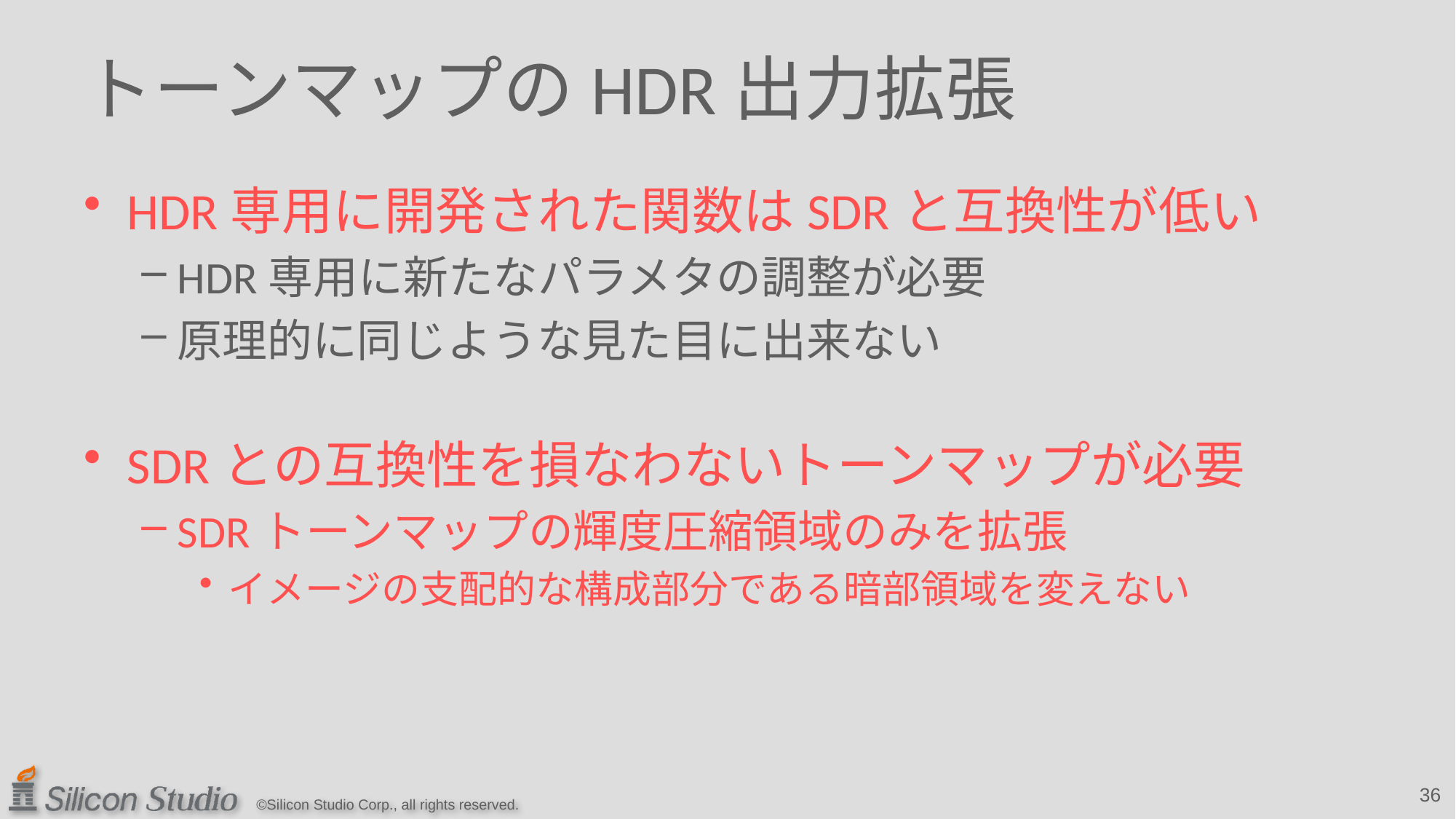

# トーンマップのHDR出力拡張
HDR専用に開発された関数はSDRと互換性が低い
HDR専用に新たなパラメタの調整が必要
原理的に同じような見た目に出来ない

SDRとの互換性を損なわないトーンマップが必要
SDRトーンマップの輝度圧縮領域のみを拡張
イメージの支配的な構成部分である暗部領域を変えない

36